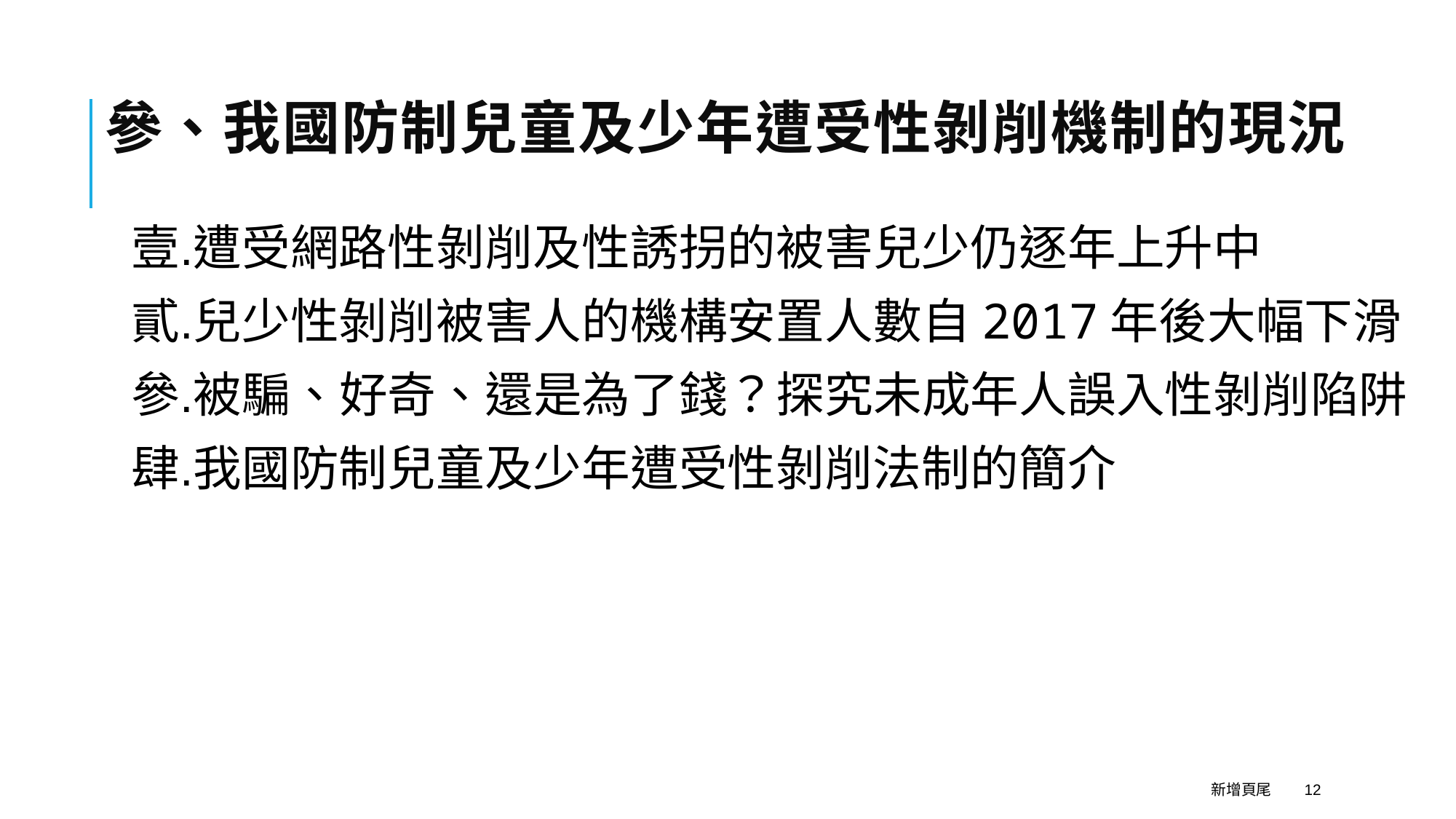

參、我國防制兒童及少年遭受性剝削機制的現況
遭受網路性剝削及性誘拐的被害兒少仍逐年上升中
兒少性剝削被害人的機構安置人數自2017年後大幅下滑
被騙、好奇、還是為了錢？探究未成年人誤入性剝削陷阱
我國防制兒童及少年遭受性剝削法制的簡介

新增頁尾
12